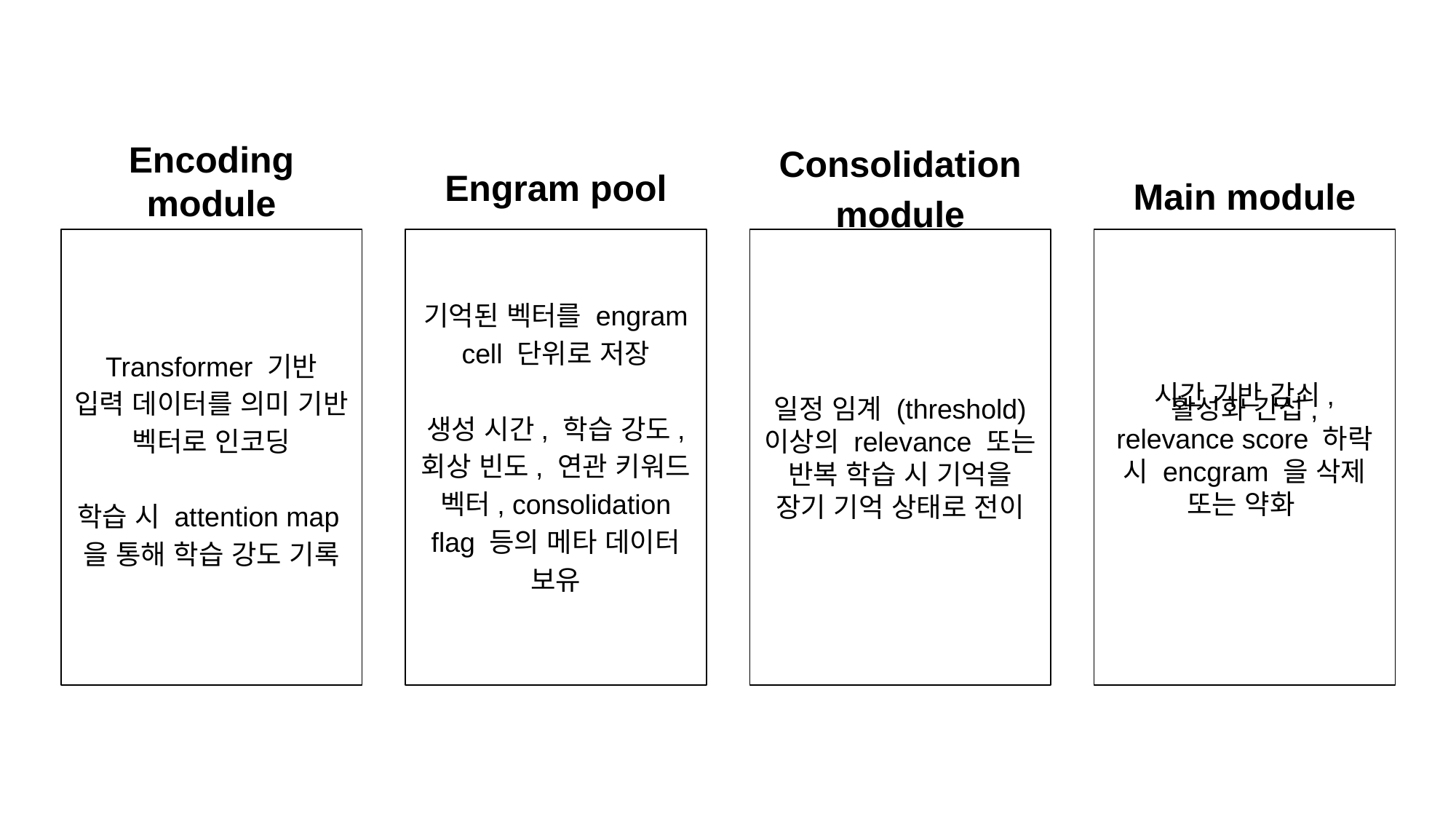

# Encoding module​
Engram pool​
Main module​
Consolidation
module​

Transformer 기반​
입력 데이터를 의미 기반 벡터로 인코딩​
​
학습 시 attention map을 통해 학습 강도 기록​
기억된 벡터를 engram cell 단위로 저장​
​
생성 시간, 학습 강도, 회상 빈도, 연관 키워드 벡터, consolidation flag 등의 메타 데이터 보유​

일정 임계 (threshold) 이상의 relevance 또는 반복 학습 시 기억을 장기 기억 상태로 전이​
시간 기반 감쇠,​
활성화 간섭,​
relevance score 하락 시 encgram 을 삭제 또는 약화 ​